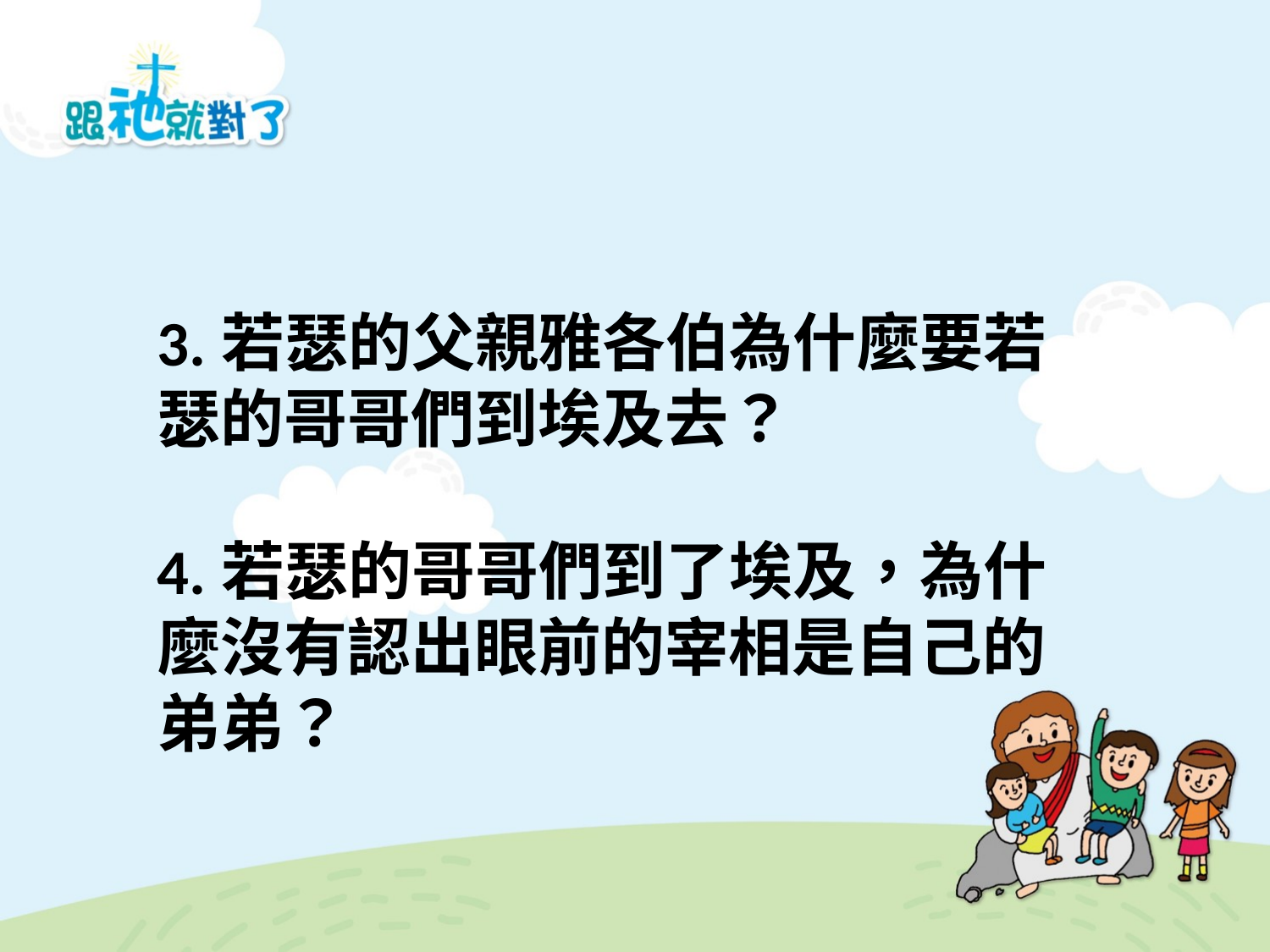

3.若瑟的父親雅各伯為什麼要若瑟的哥哥們到埃及去？

4.若瑟的哥哥們到了埃及，為什麼沒有認出眼前的宰相是自己的弟弟？